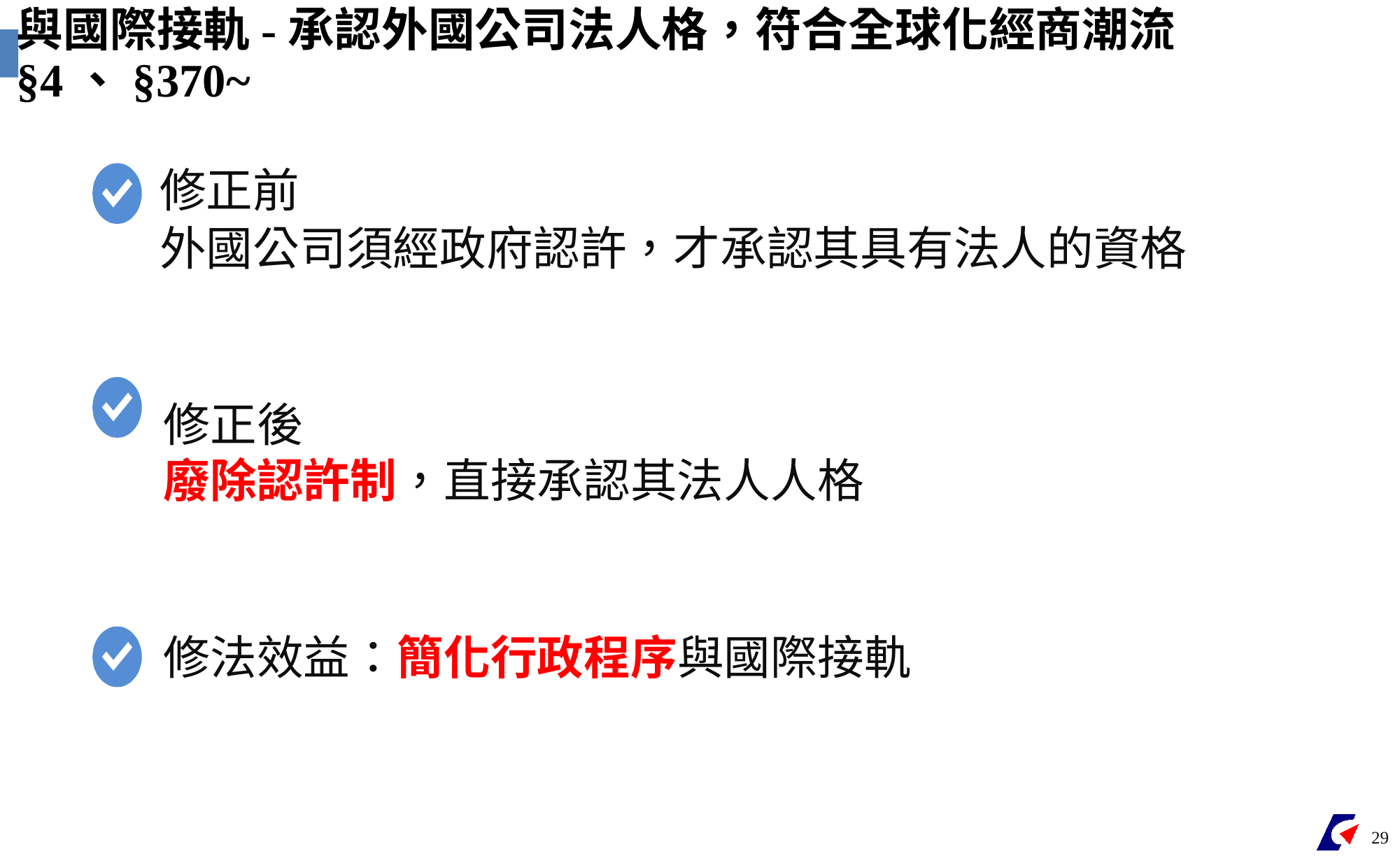

與國際接軌-承認外國公司法人格，符合全球化經商潮流§4、§370~
修正前
外國公司須經政府認許，才承認其具有法人的資格

修正後
廢除認許制，直接承認其法人人格

修法效益：簡化行政程序與國際接軌

29